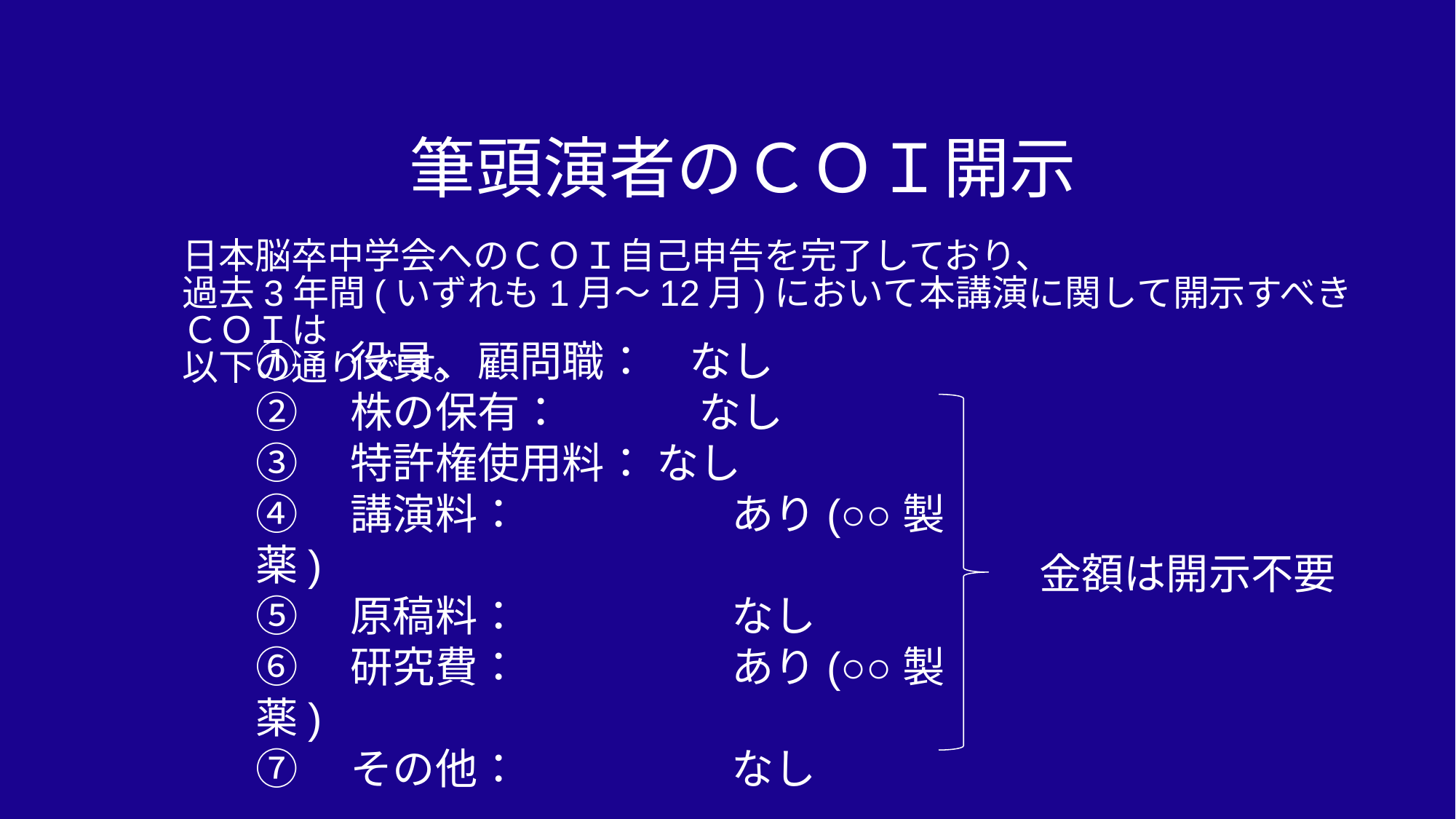

筆頭演者のＣＯＩ開示
日本脳卒中学会へのＣＯＩ自己申告を完了しており、
過去3年間(いずれも1月～12月)において本講演に関して開示すべきＣＯＩは
以下の通りです。
①　役員、顧問職：　なし
②　株の保有：　　　 なし
③　特許権使用料： なし
④　講演料：　　　　　あり(○○製薬)
⑤　原稿料：　　　　　なし
⑥　研究費：　　　　　あり(○○製薬)
⑦　その他：　　　　　なし

金額は開示不要